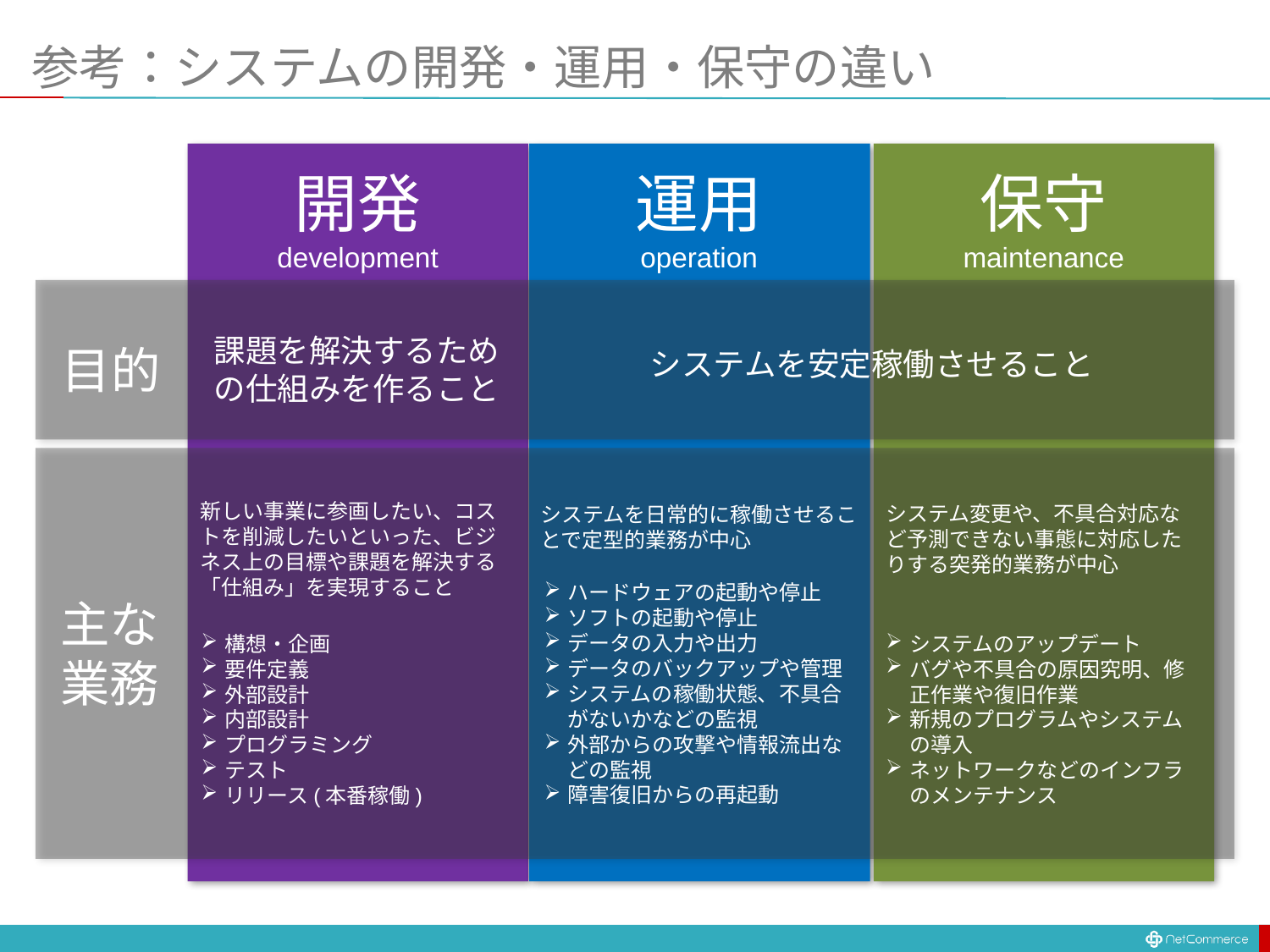

# 参考：システムの開発・運用・保守の違い

運用
operation
保守
maintenance
開発
development

課題を解決するため
の仕組みを作ること
目的
システムを安定稼働させること

新しい事業に参画したい、コストを削減したいといった、ビジネス上の目標や課題を解決する「仕組み」を実現すること
システム変更や、不具合対応など予測できない事態に対応したりする突発的業務が中心
システムを日常的に稼働させることで定型的業務が中心
ハードウェアの起動や停止
ソフトの起動や停止
データの入力や出力
データのバックアップや管理
システムの稼働状態、不具合がないかなどの監視
外部からの攻撃や情報流出などの監視
障害復旧からの再起動
主な
業務
構想・企画
要件定義
外部設計
内部設計
プログラミング
テスト
リリース(本番稼働)
システムのアップデート
バグや不具合の原因究明、修正作業や復旧作業
新規のプログラムやシステムの導入
ネットワークなどのインフラのメンテナンス